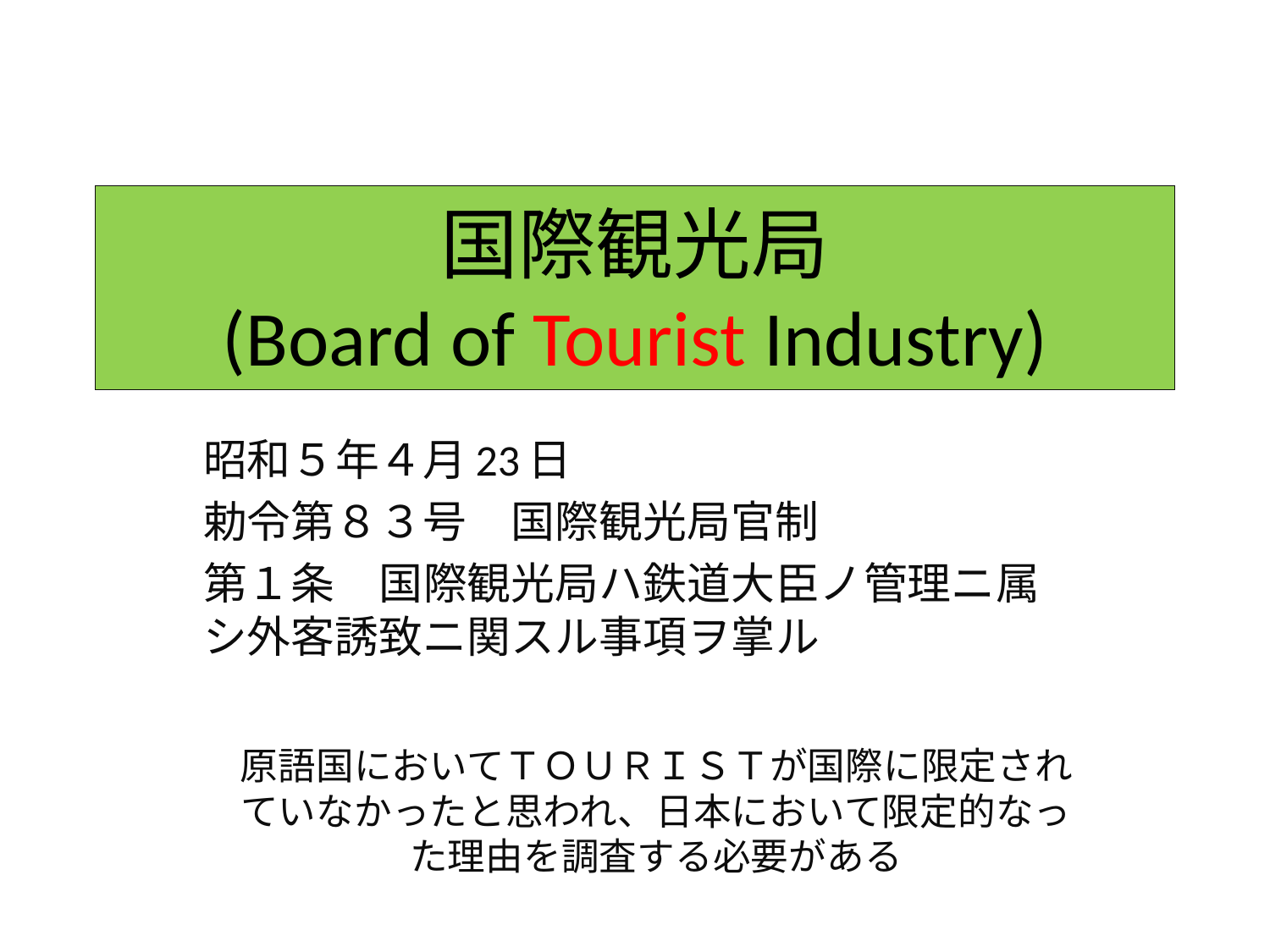

# 国際観光局 (Board of Tourist Industry)
昭和５年４月23日
勅令第８３号　国際観光局官制
第１条　国際観光局ハ鉄道大臣ノ管理ニ属シ外客誘致ニ関スル事項ヲ掌ル

原語国においてＴＯＵＲＩＳＴが国際に限定されていなかったと思われ、日本において限定的なった理由を調査する必要がある